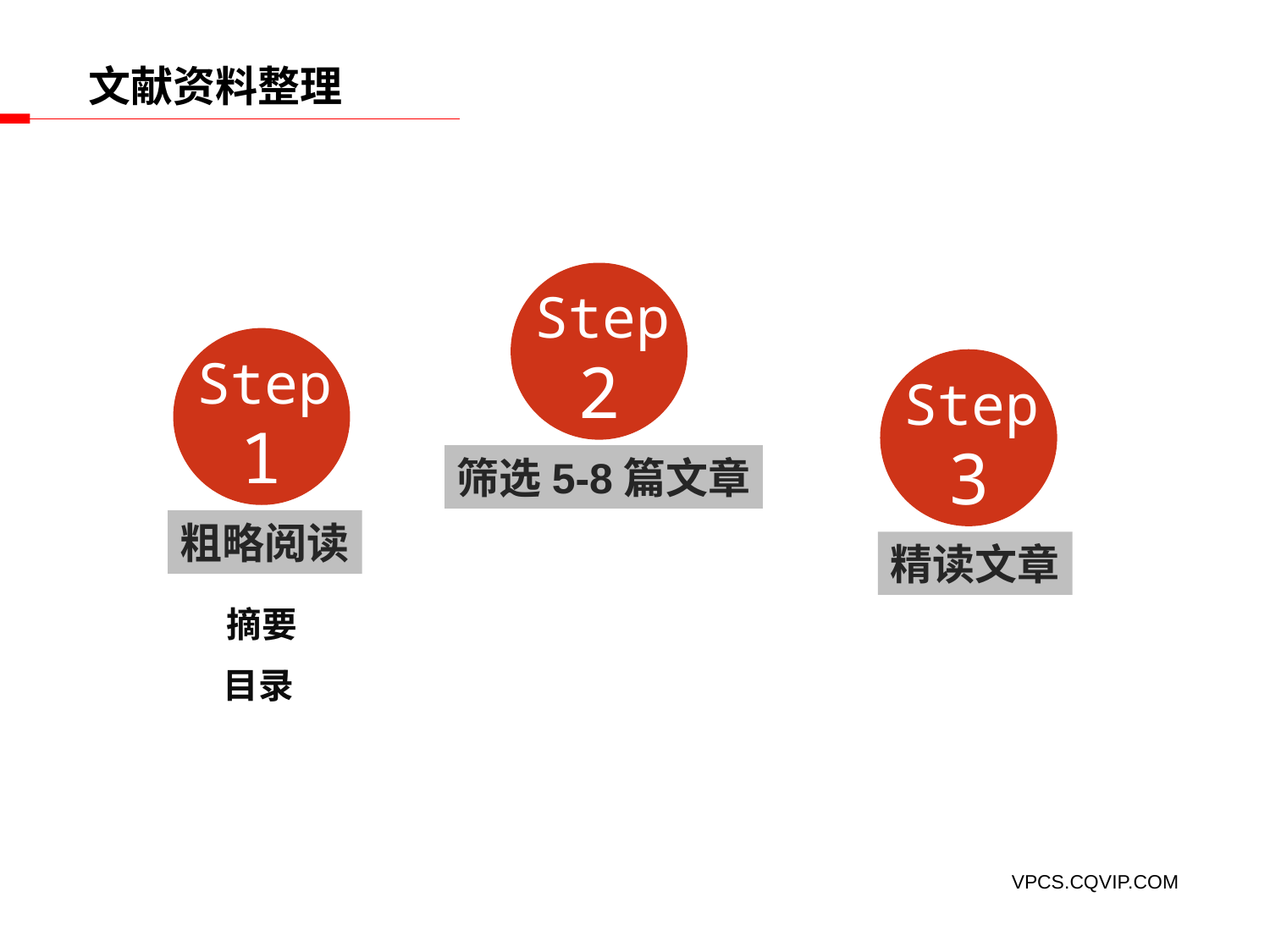

文献资料整理

Step
2
筛选5-8篇文章

Step
1
粗略阅读

Step
3
精读文章
摘要
目录
VPCS.CQVIP.COM